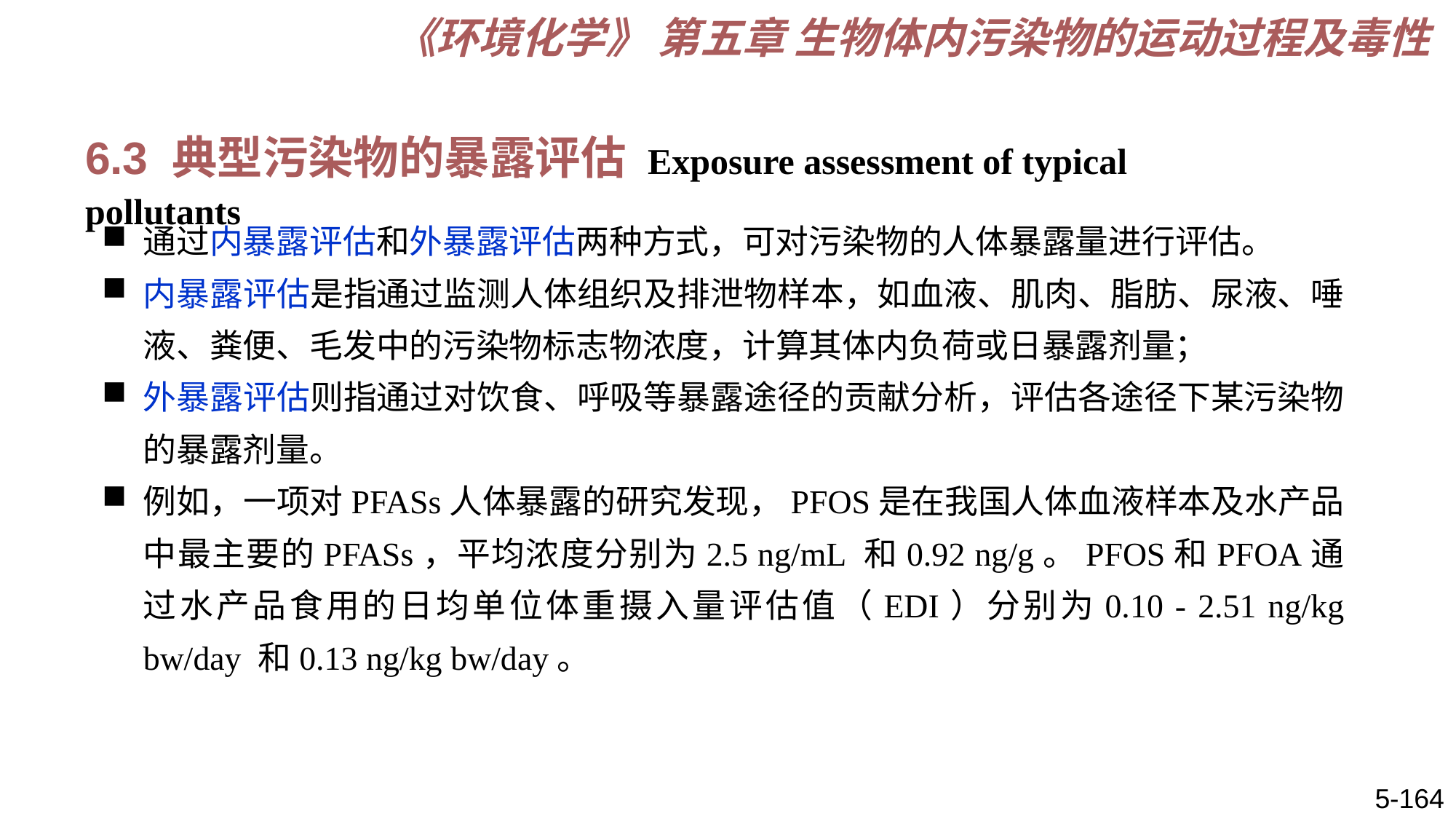

《环境化学》 第五章 生物体内污染物的运动过程及毒性
6.3 典型污染物的暴露评估 Exposure assessment of typical pollutants
通过内暴露评估和外暴露评估两种方式，可对污染物的人体暴露量进行评估。
内暴露评估是指通过监测人体组织及排泄物样本，如血液、肌肉、脂肪、尿液、唾液、粪便、毛发中的污染物标志物浓度，计算其体内负荷或日暴露剂量；
外暴露评估则指通过对饮食、呼吸等暴露途径的贡献分析，评估各途径下某污染物的暴露剂量。
例如，一项对PFASs人体暴露的研究发现，PFOS是在我国人体血液样本及水产品中最主要的PFASs，平均浓度分别为2.5 ng/mL 和0.92 ng/g。PFOS和PFOA通过水产品食用的日均单位体重摄入量评估值（EDI）分别为0.10 - 2.51 ng/kg bw/day 和0.13 ng/kg bw/day。
5-164